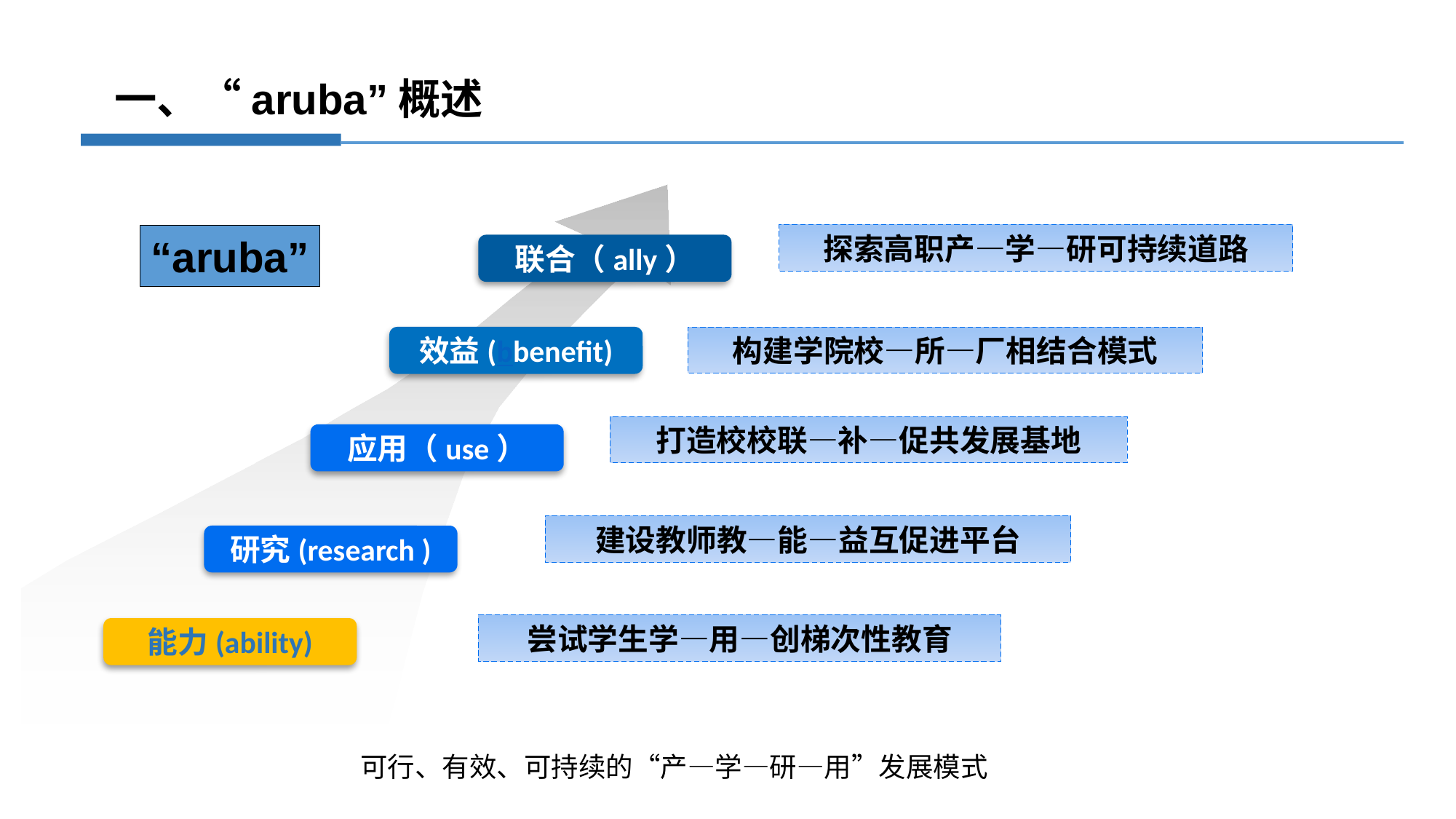

一、“aruba”概述

探索高职产—学—研可持续道路
“aruba”
联合（ally）
效益(bbenefit)
构建学院校—所—厂相结合模式
打造校校联—补—促共发展基地
应用（use）
建设教师教—能—益互促进平台
研究(research )
尝试学生学—用—创梯次性教育
能力(ability)
    可行、有效、可持续的“产—学—研—用”发展模式